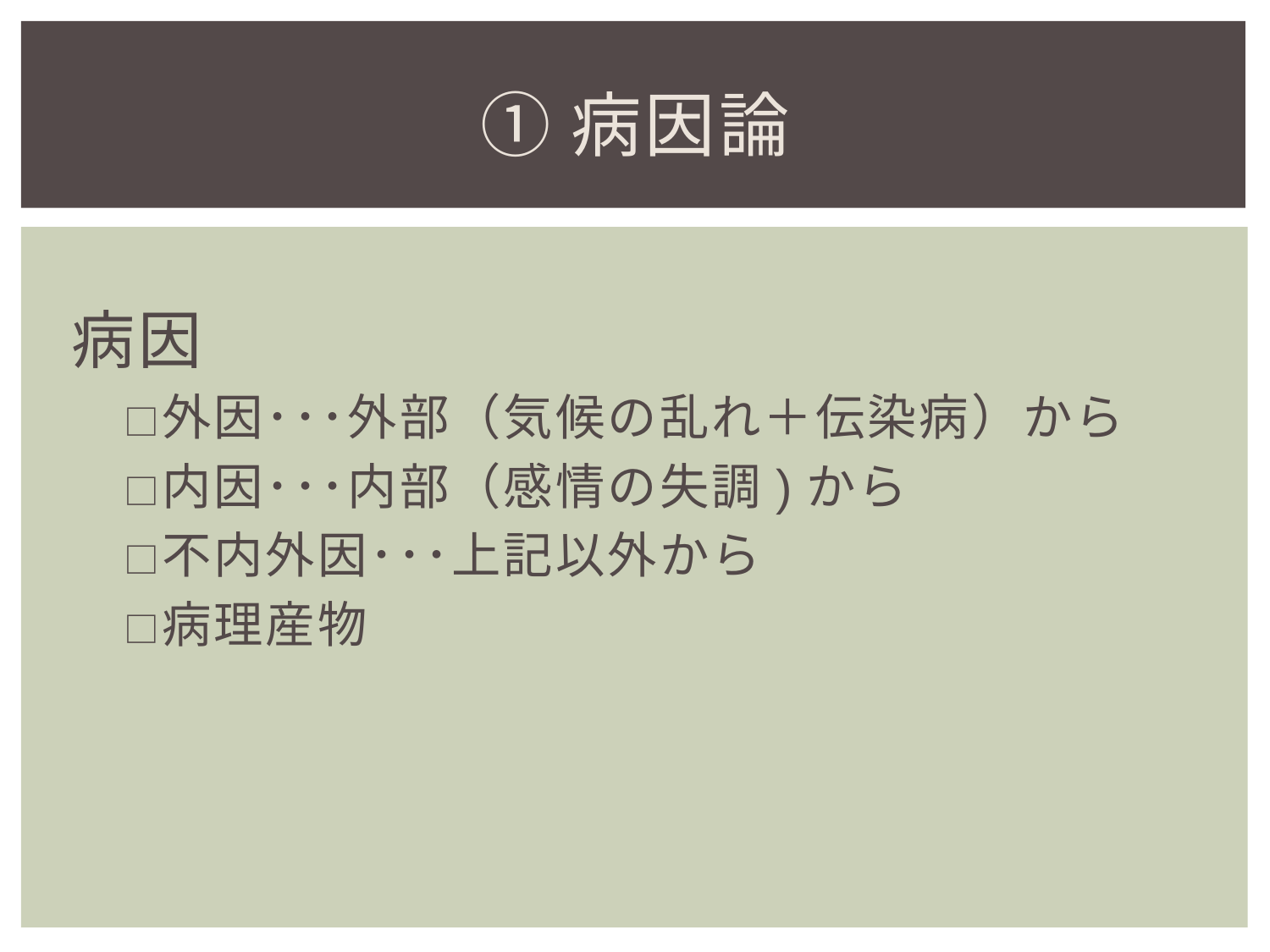

# ①病因論

病因
　□外因･･･外部（気候の乱れ＋伝染病）から
　□内因･･･内部（感情の失調)から
　□不内外因･･･上記以外から
　□病理産物